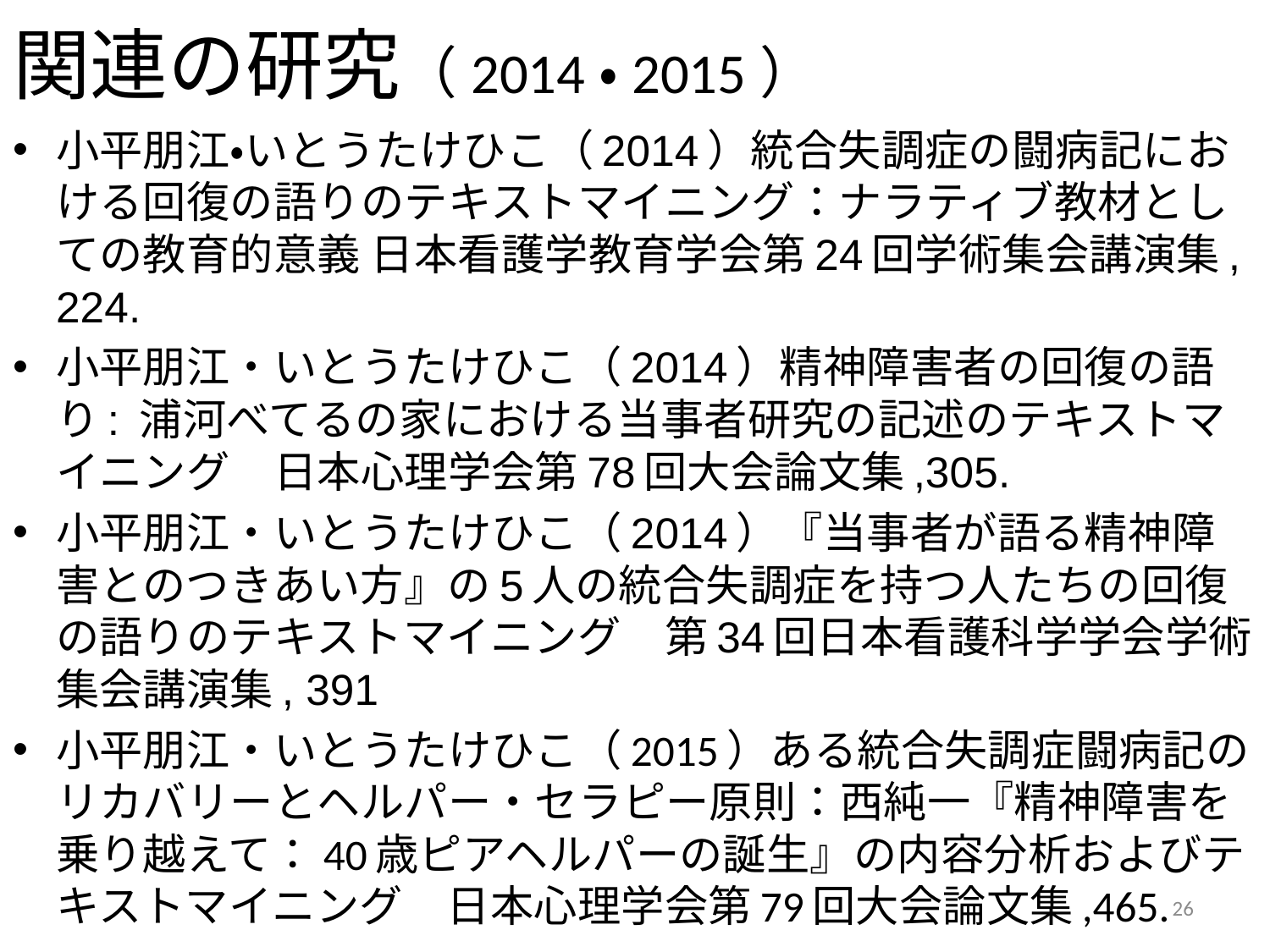

# 関連の研究（2014・2015）
小平朋江・いとうたけひこ（2014）統合失調症の闘病記における回復の語りのテキストマイニング：ナラティブ教材としての教育的意義 日本看護学教育学会第24回学術集会講演集, 224.
小平朋江・いとうたけひこ（2014）精神障害者の回復の語り: 浦河べてるの家における当事者研究の記述のテキストマイニング　日本心理学会第78回大会論文集,305.
小平朋江・いとうたけひこ（2014）『当事者が語る精神障害とのつきあい方』の5人の統合失調症を持つ人たちの回復の語りのテキストマイニング　第34回日本看護科学学会学術集会講演集, 391
小平朋江・いとうたけひこ（2015）ある統合失調症闘病記のリカバリーとヘルパー・セラピー原則：西純一『精神障害を乗り越えて：40歳ピアヘルパーの誕生』の内容分析およびテキストマイニング　日本心理学会第79回大会論文集,465.

26